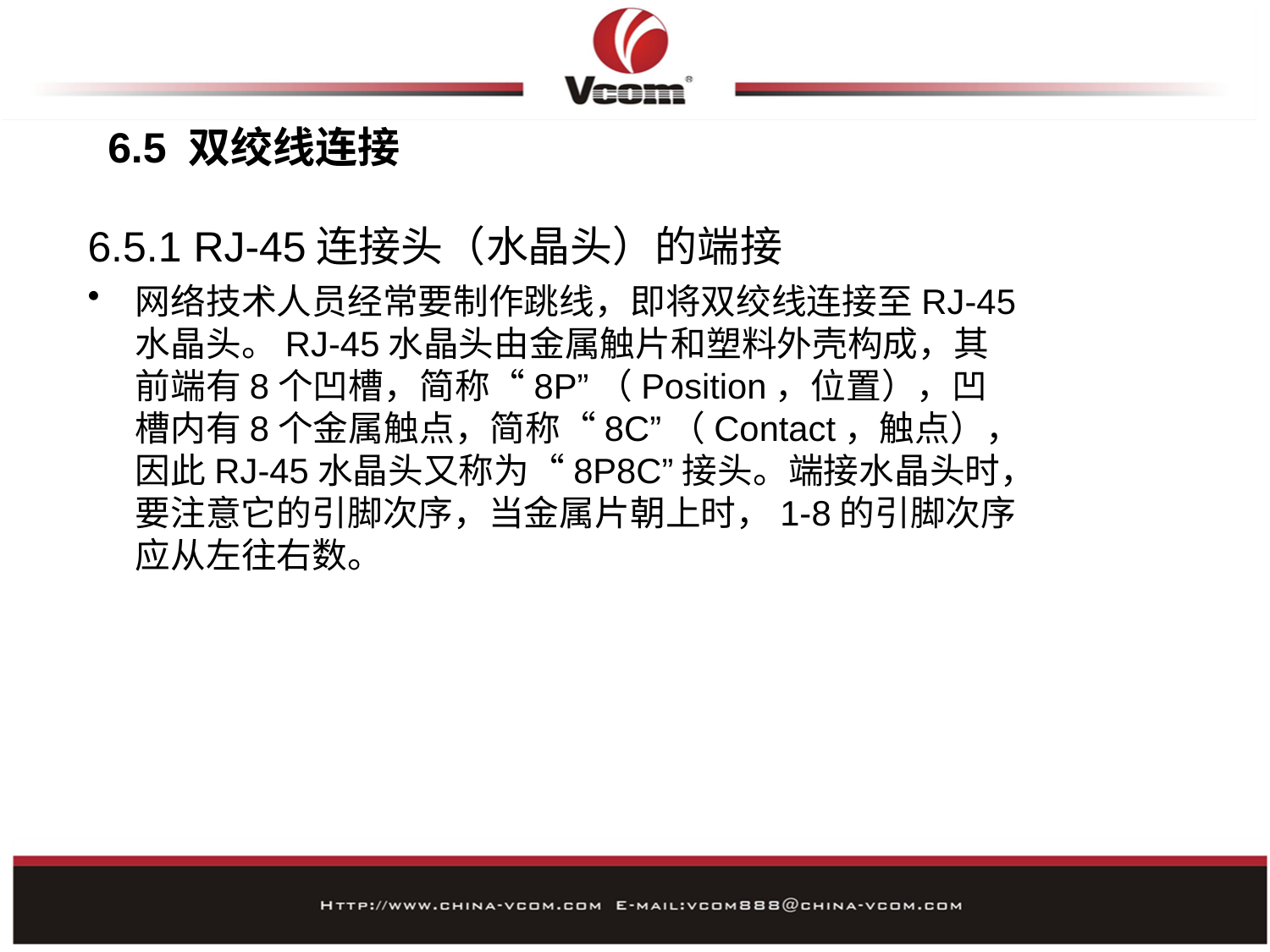

# 6.5 双绞线连接
6.5.1 RJ-45连接头（水晶头）的端接
网络技术人员经常要制作跳线，即将双绞线连接至RJ-45水晶头。RJ-45水晶头由金属触片和塑料外壳构成，其前端有8个凹槽，简称“8P”（Position，位置），凹槽内有8个金属触点，简称“8C”（Contact，触点），因此RJ-45水晶头又称为“8P8C”接头。端接水晶头时，要注意它的引脚次序，当金属片朝上时，1-8的引脚次序应从左往右数。